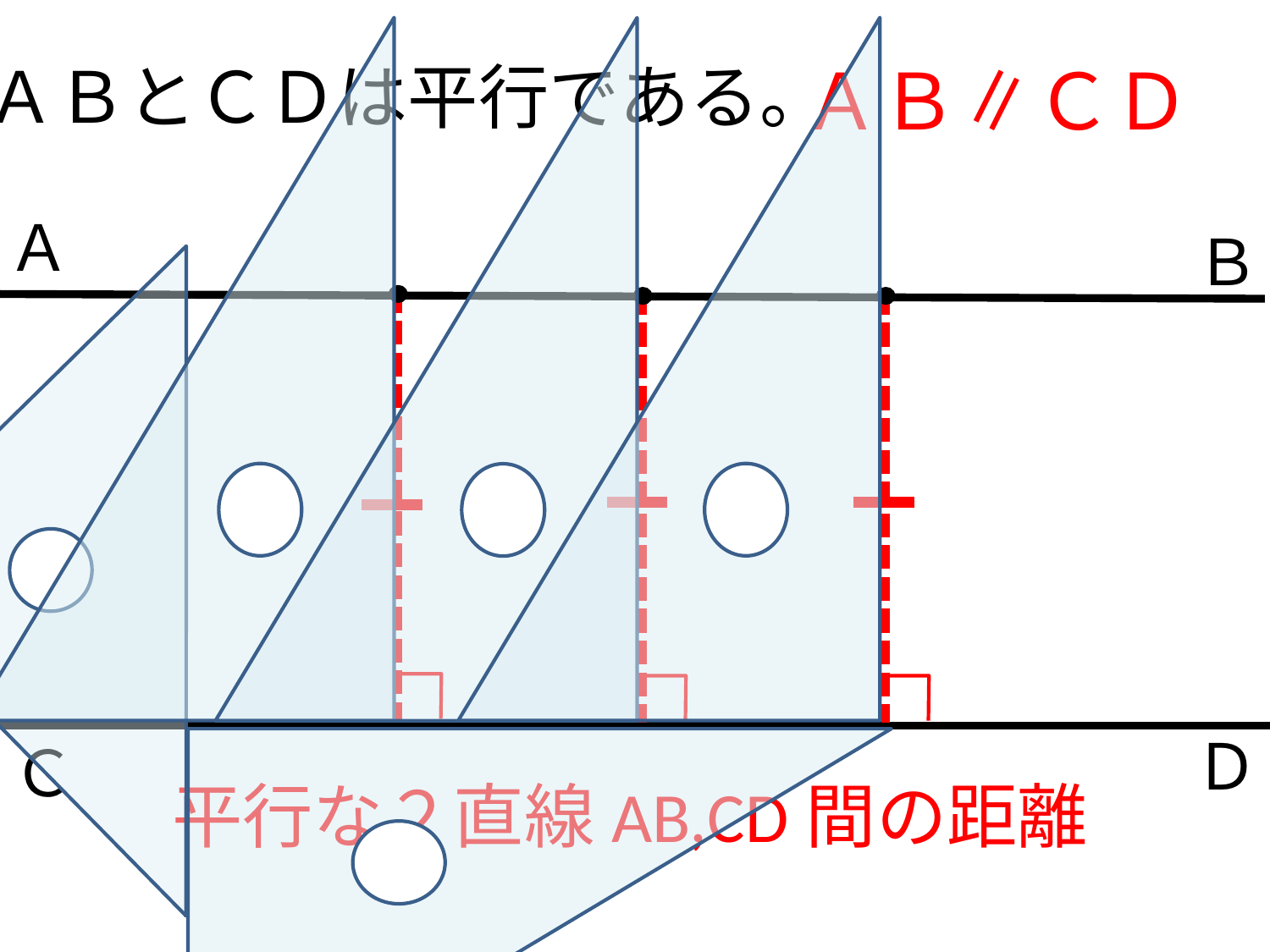

ＡＢとＣＤは平行である。
ＡＢ∥ＣＤ
Ａ
Ｂ

Ｄ
Ｃ
平行な２直線AB,CD間の距離